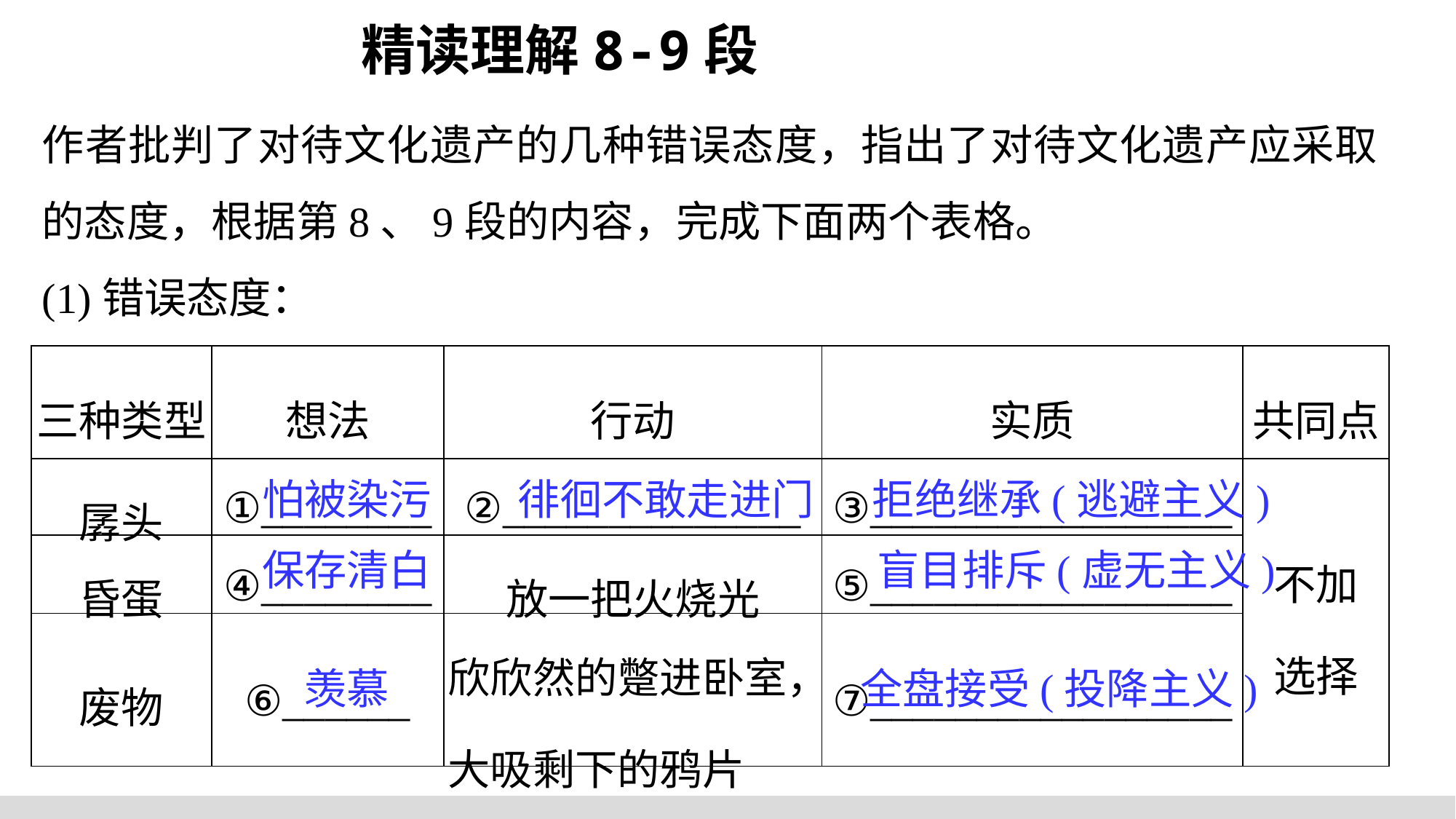

精读理解8-9段
作者批判了对待文化遗产的几种错误态度，指出了对待文化遗产应采取的态度，根据第8、9段的内容，完成下面两个表格。
(1)错误态度：
| 三种类型 | 想法 | 行动 | 实质 | 共同点 |
| --- | --- | --- | --- | --- |
| 孱头 | ①\_\_\_\_\_\_\_\_ | ②\_\_\_\_\_\_\_\_\_\_\_\_\_\_ | ③\_\_\_\_\_\_\_\_\_\_\_\_\_\_\_\_\_ | 不加 选择 |
| 昏蛋 | ④\_\_\_\_\_\_\_\_ | 放一把火烧光 | ⑤\_\_\_\_\_\_\_\_\_\_\_\_\_\_\_\_\_ |  |
| 废物 | ⑥\_\_\_\_\_\_ | 欣欣然的蹩进卧室，大吸剩下的鸦片 | ⑦\_\_\_\_\_\_\_\_\_\_\_\_\_\_\_\_\_ |  |
拒绝继承(逃避主义)
徘徊不敢走进门
怕被染污
盲目排斥(虚无主义)
保存清白
全盘接受(投降主义)
羡慕